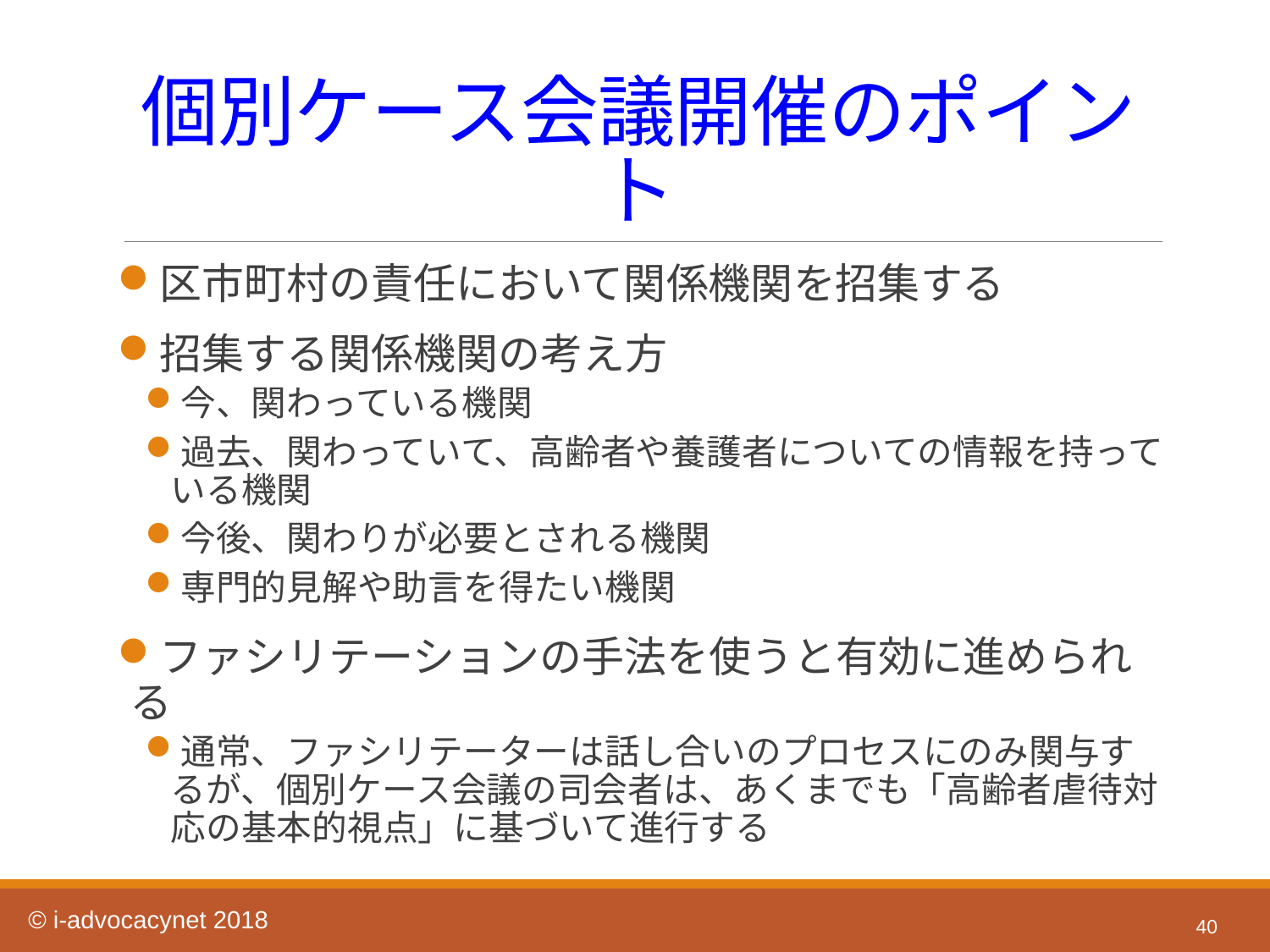

# 個別ケース会議開催のポイント
区市町村の責任において関係機関を招集する
招集する関係機関の考え方
今、関わっている機関
過去、関わっていて、高齢者や養護者についての情報を持っている機関
今後、関わりが必要とされる機関
専門的見解や助言を得たい機関
ファシリテーションの手法を使うと有効に進められる
通常、ファシリテーターは話し合いのプロセスにのみ関与するが、個別ケース会議の司会者は、あくまでも「高齢者虐待対応の基本的視点」に基づいて進行する
40